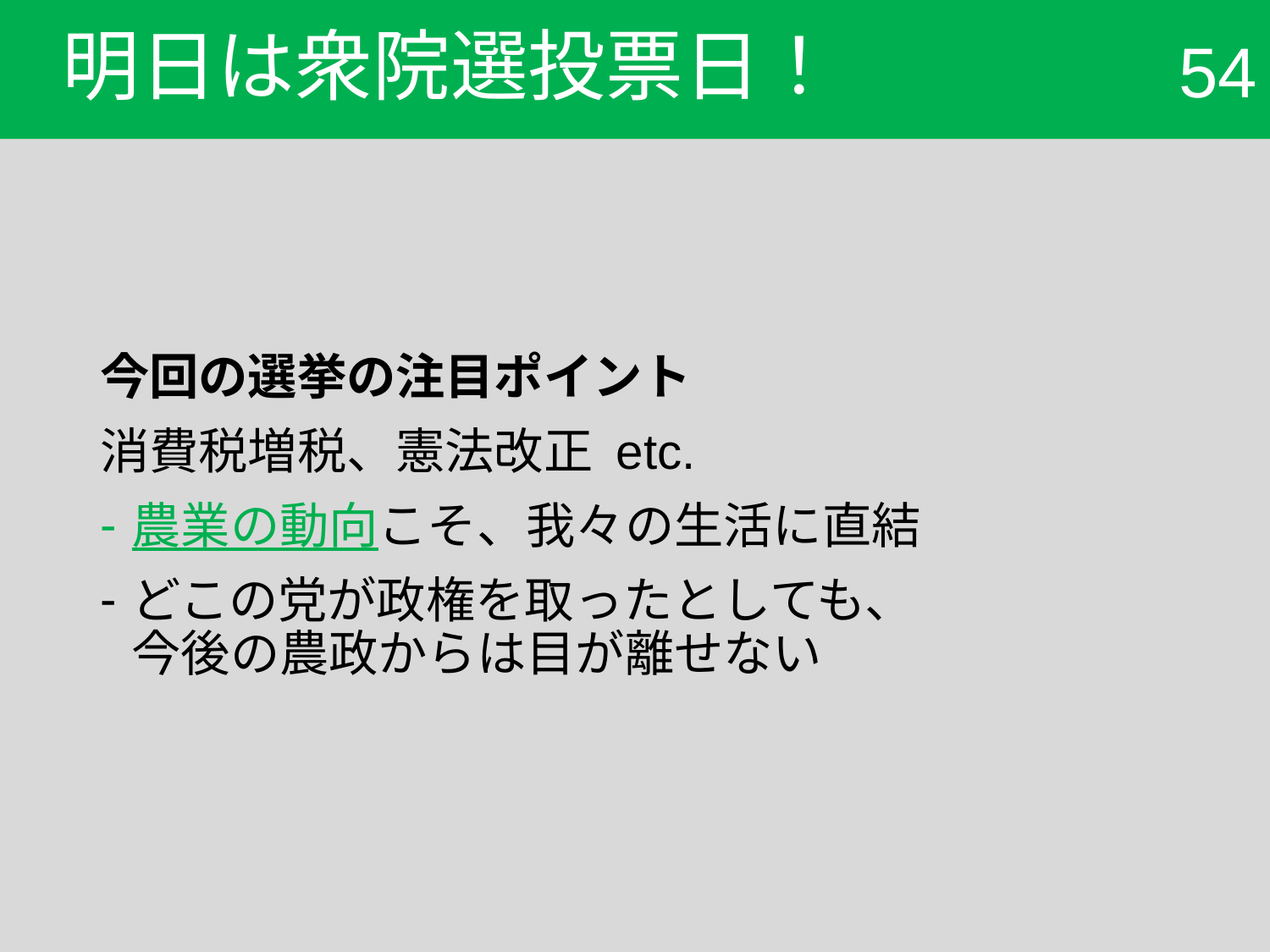

# 明日は衆院選投票日！
54
今回の選挙の注目ポイント
消費税増税、憲法改正 etc.
農業の動向こそ、我々の生活に直結
どこの党が政権を取ったとしても、　　　　　今後の農政からは目が離せない